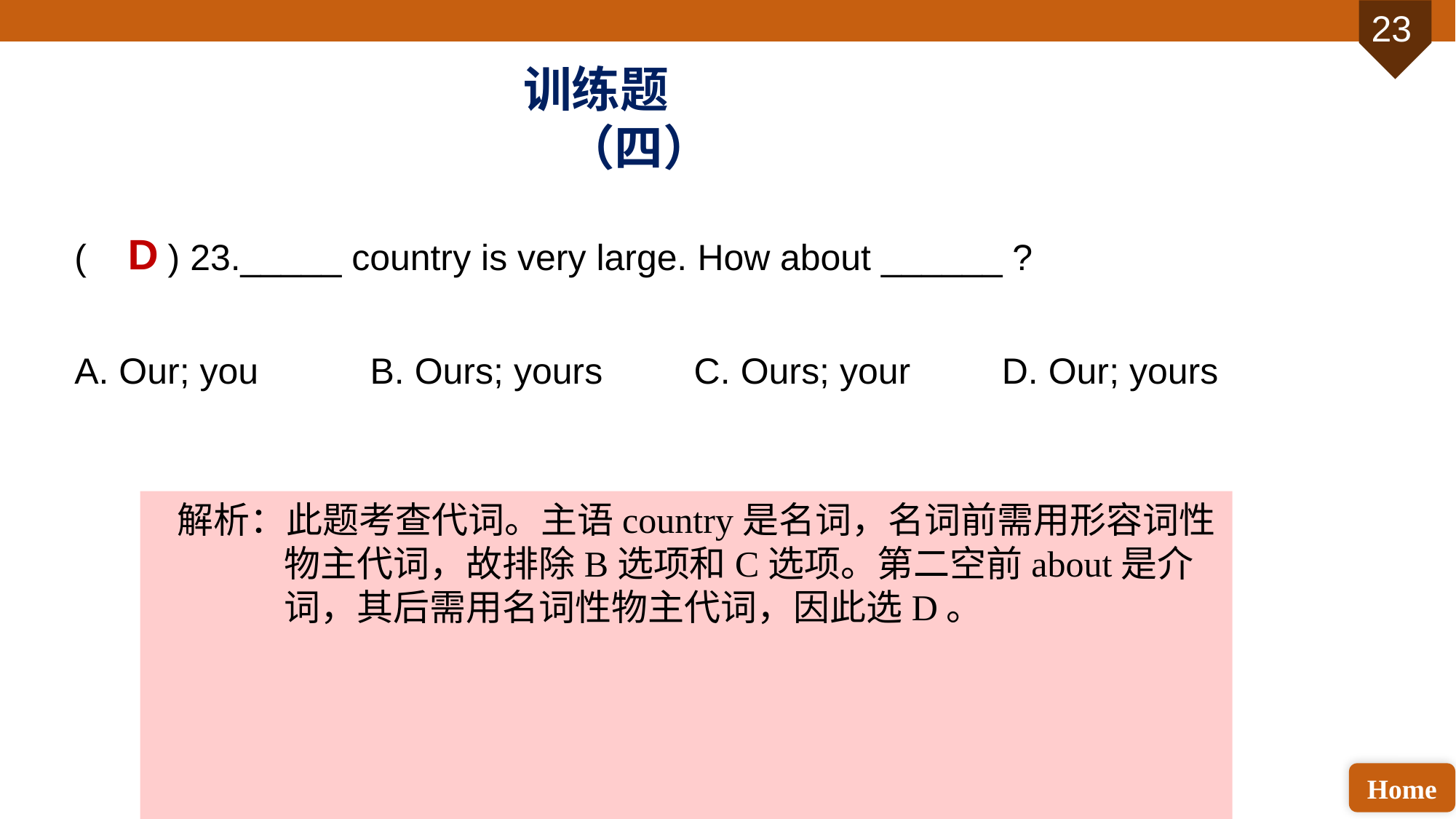

训练题（四）
(        ) 23._____ country is very large. How about ______ ?

A. Our; you           B. Ours; yours         C. Ours; your         D. Our; yours
D

解析：此题考查代词。主语country是名词，名词前需用形容词性物主代词，故排除B选项和C选项。第二空前about是介词，其后需用名词性物主代词，因此选D。